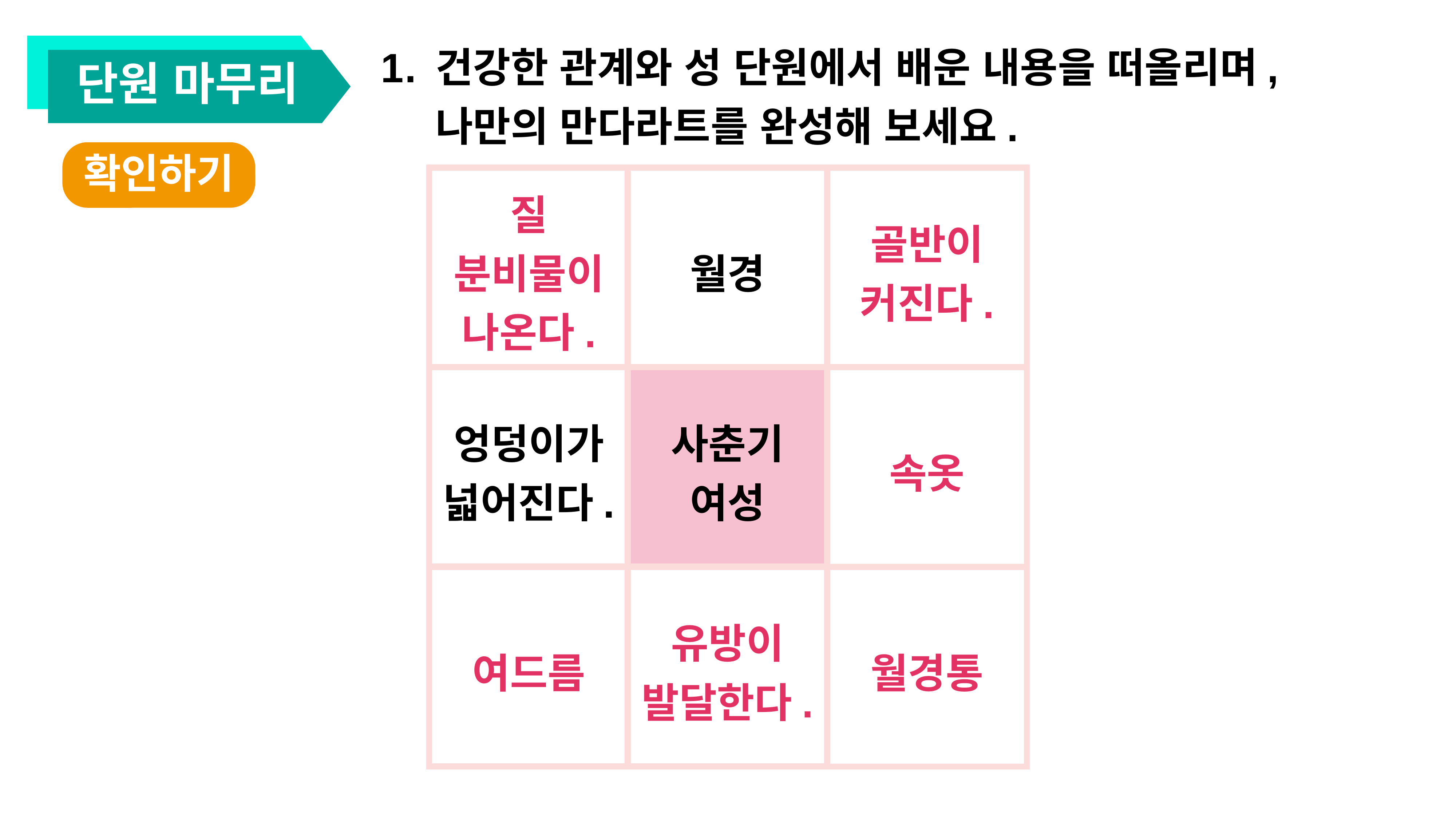

건강한 관계와 성 단원에서 배운 내용을 떠올리며, 나만의 만다라트를 완성해 보세요.

단원 마무리

확인하기

질
분비물이
나온다.
골반이
커진다.
월경

엉덩이가
넓어진다.
사춘기
여성
속옷

유방이
발달한다.
여드름
월경통